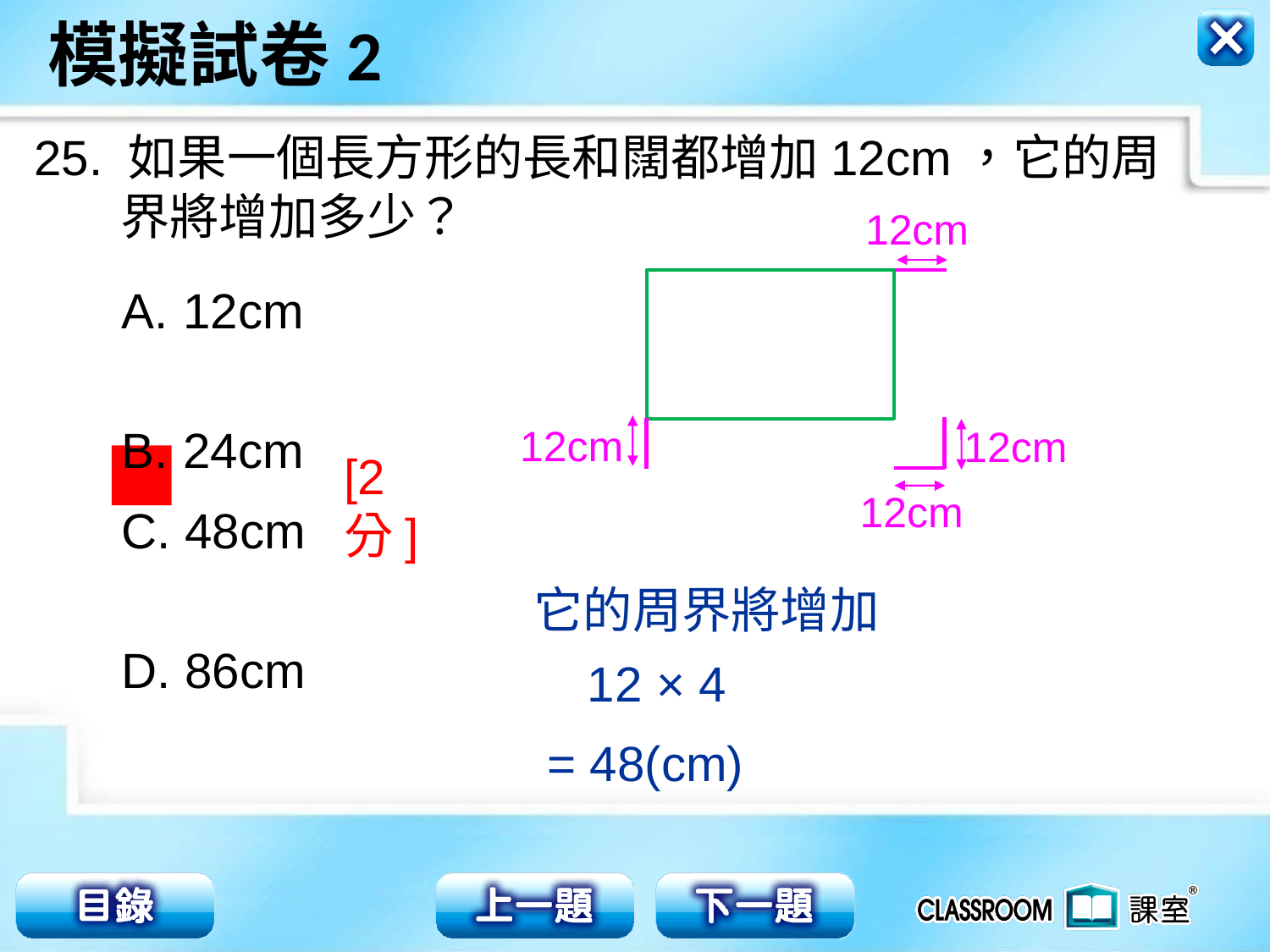

25. 如果一個長方形的長和闊都增加12cm，它的周界將增加多少？
12cm

12cm
12cm

12cm

 12cm
 24cm
C. 48cm
D. 86cm

[2分]

它的周界將增加
   12 × 4
    = 48(cm)